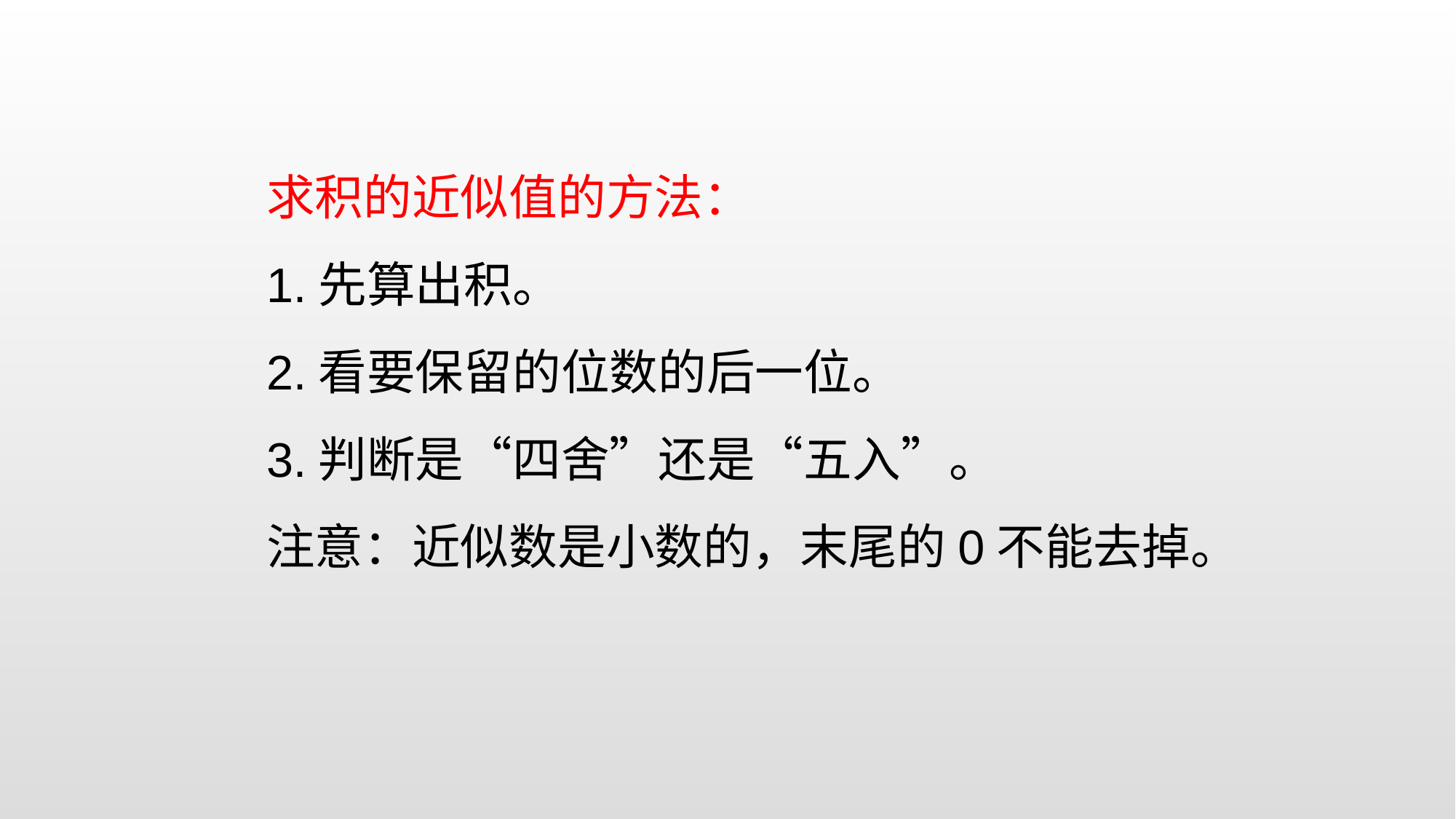

求积的近似值的方法：
1.先算出积。
2.看要保留的位数的后一位。
3.判断是“四舍”还是“五入”。
注意：近似数是小数的，末尾的0不能去掉。